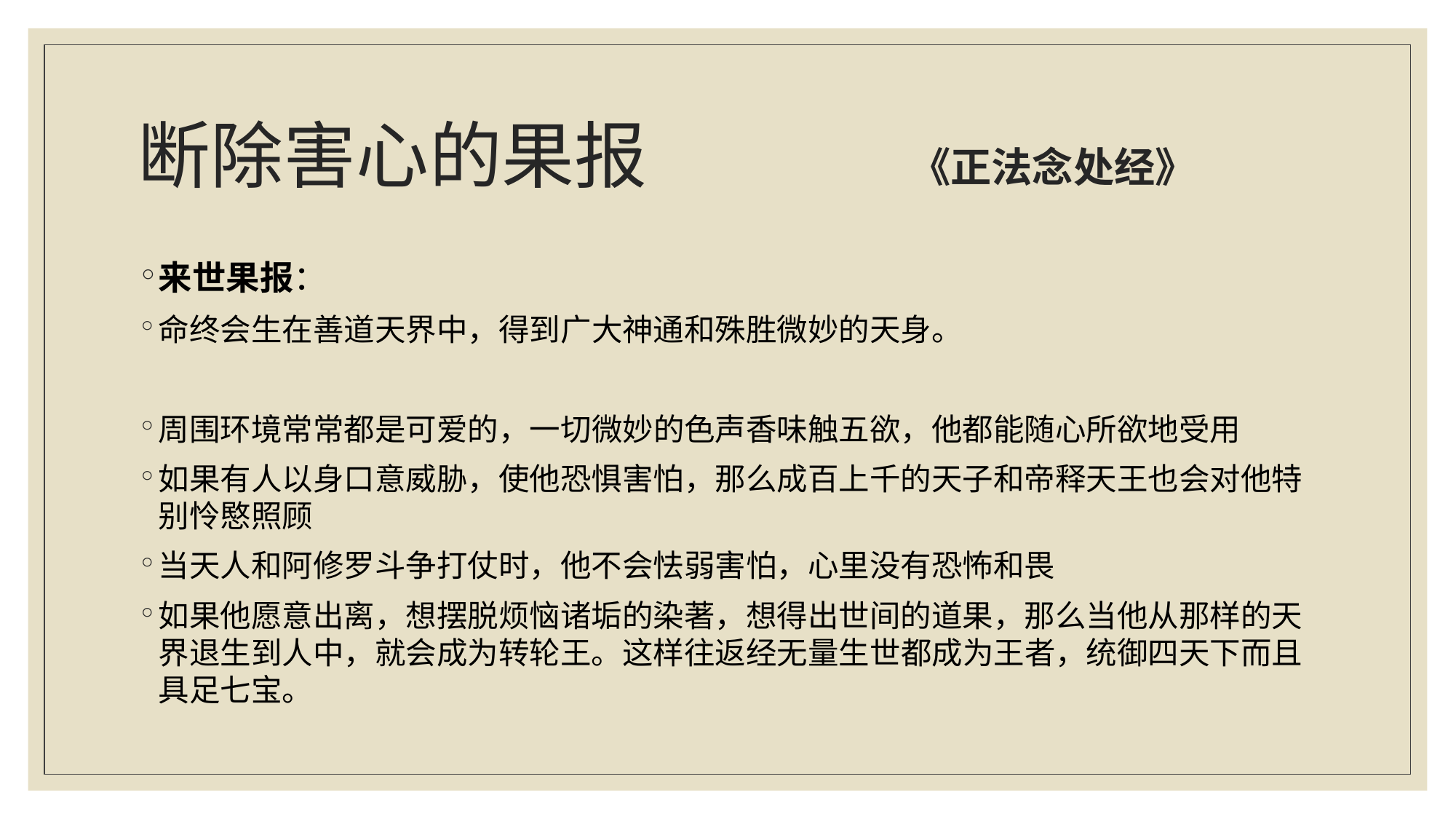

# 断除害心的果报                《正法念处经》
来世果报：
命终会生在善道天界中，得到广大神通和殊胜微妙的天身。

周围环境常常都是可爱的，一切微妙的色声香味触五欲，他都能随心所欲地受用
如果有人以身口意威胁，使他恐惧害怕，那么成百上千的天子和帝释天王也会对他特别怜愍照顾
当天人和阿修罗斗争打仗时，他不会怯弱害怕，心里没有恐怖和畏
如果他愿意出离，想摆脱烦恼诸垢的染著，想得出世间的道果，那么当他从那样的天界退生到人中，就会成为转轮王。这样往返经无量生世都成为王者，统御四天下而且具足七宝。